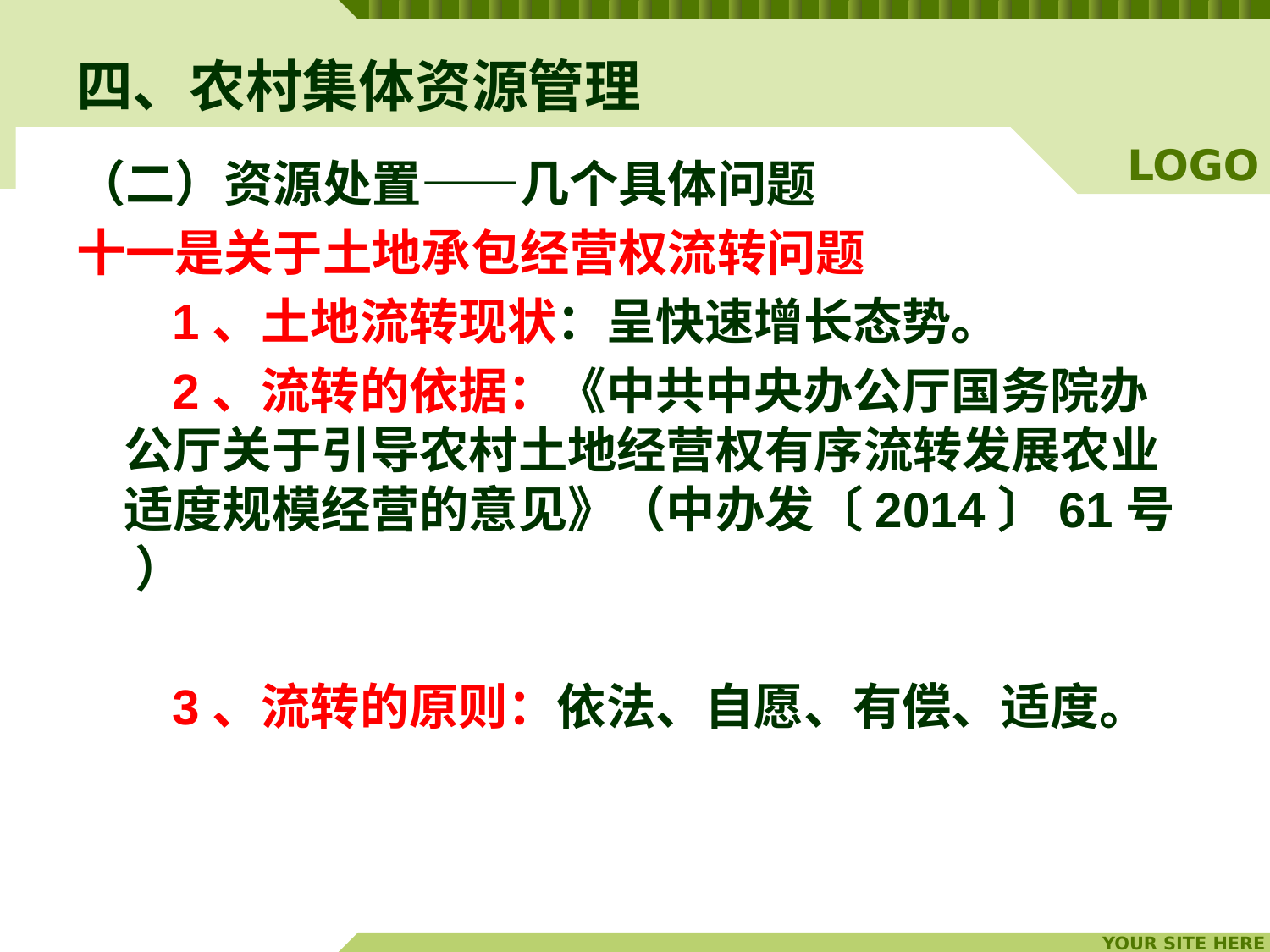

# 四、农村集体资源管理
（二）资源处置——几个具体问题
十一是关于土地承包经营权流转问题
       1、土地流转现状：呈快速增长态势。
       2、流转的依据：《中共中央办公厅国务院办公厅关于引导农村土地经营权有序流转发展农业适度规模经营的意见》（中办发〔2014〕61号 ）

       3、流转的原则：依法、自愿、有偿、适度。